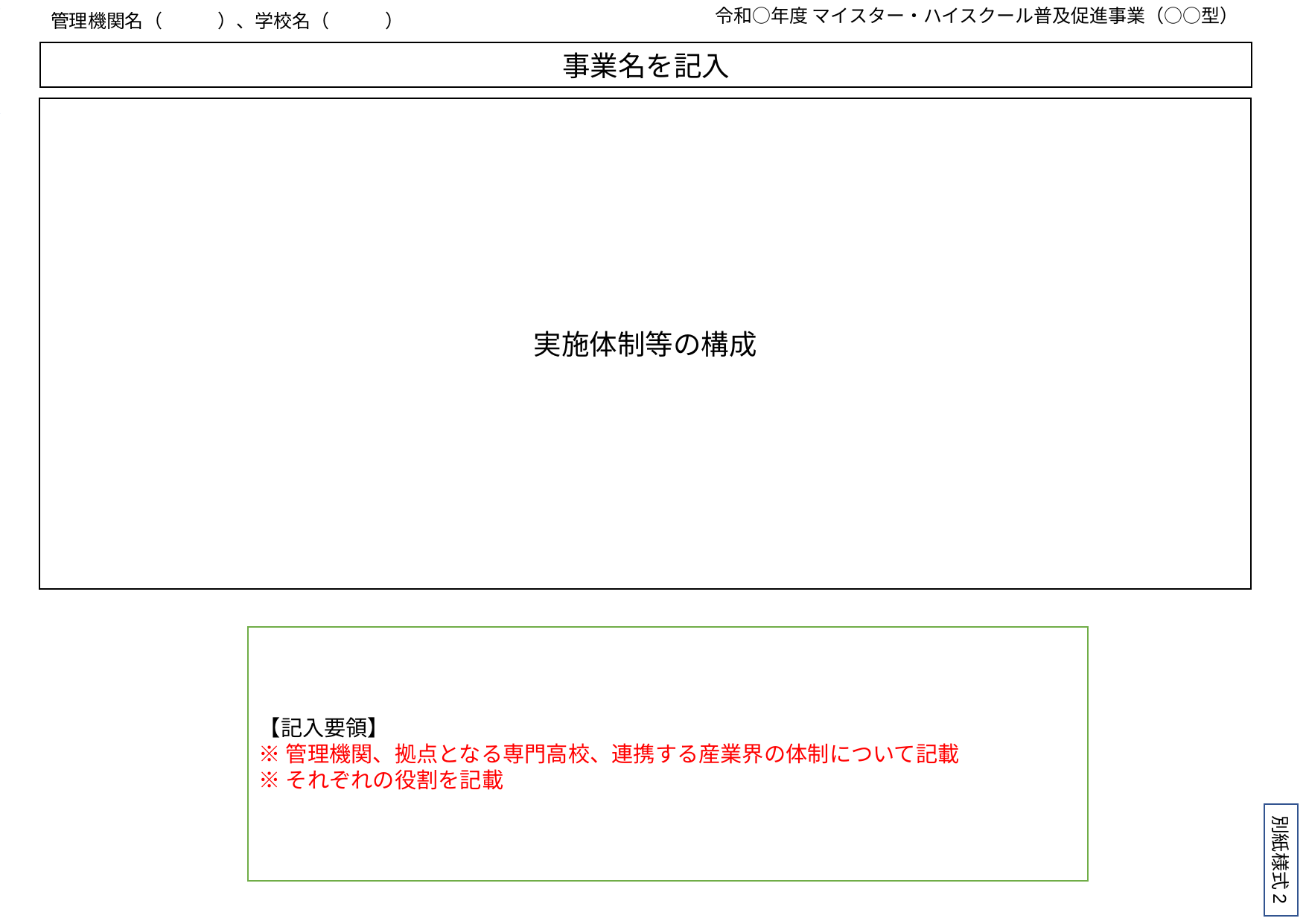

令和○年度 マイスター・ハイスクール普及促進事業（○○型）
管理機関名（　　　）、学校名（　　　）

当該部分のレイアウトは変更しないこと
事業名を記入
実施体制等の構成
【記入要領】
※管理機関、拠点となる専門高校、連携する産業界の体制について記載
※それぞれの役割を記載
別紙様式2